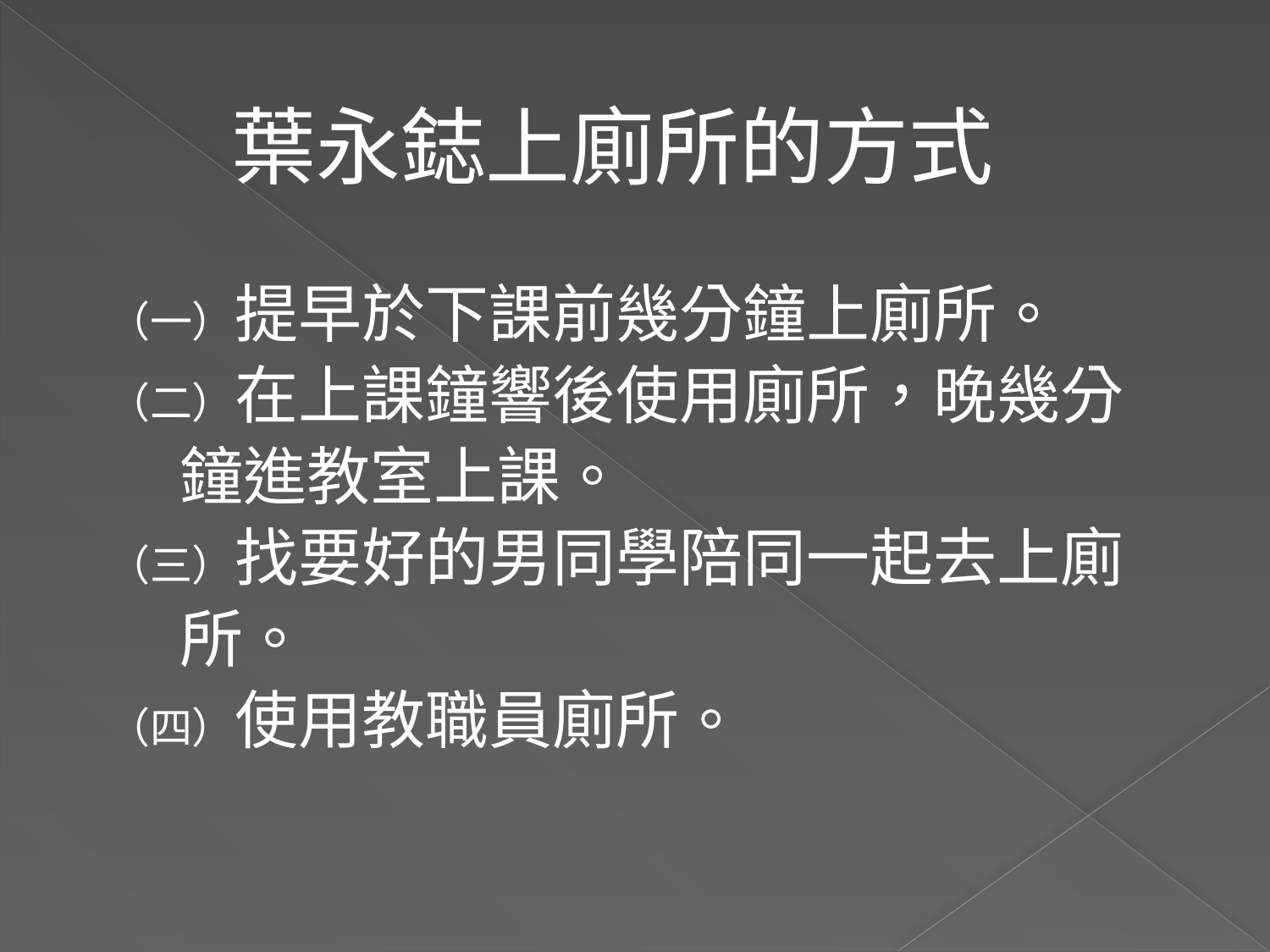

葉永鋕上廁所的方式
（一）提早於下課前幾分鐘上廁所。
（二）在上課鐘響後使用廁所，晚幾分
    鐘進教室上課。
（三）找要好的男同學陪同一起去上廁
    所。
（四）使用教職員廁所。